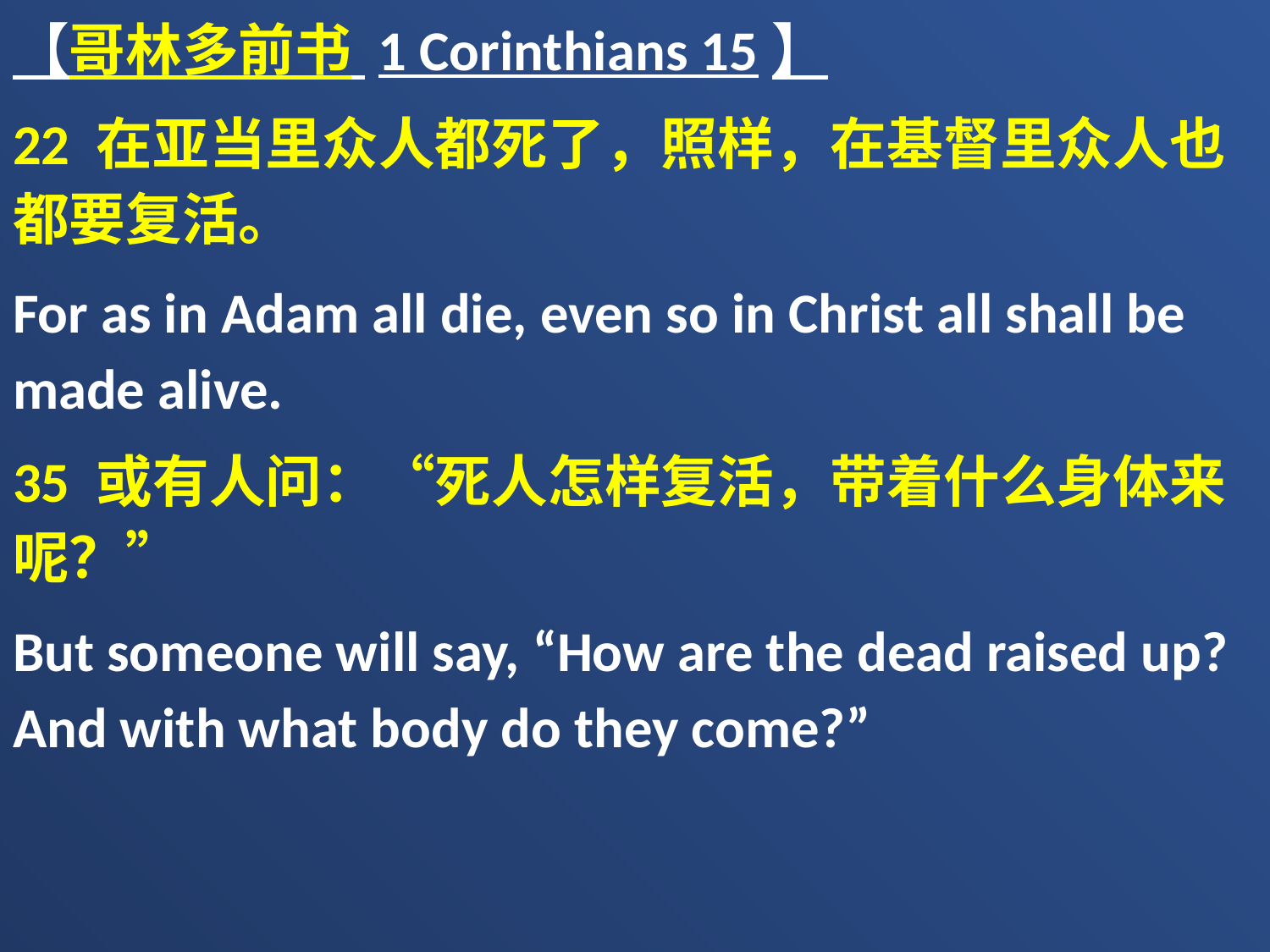

【哥林多前书 1 Corinthians 15】
22 在亚当里众人都死了，照样，在基督里众人也都要复活。
For as in Adam all die, even so in Christ all shall be made alive.
35 或有人问：“死人怎样复活，带着什么身体来呢？”
But someone will say, “How are the dead raised up? And with what body do they come?”